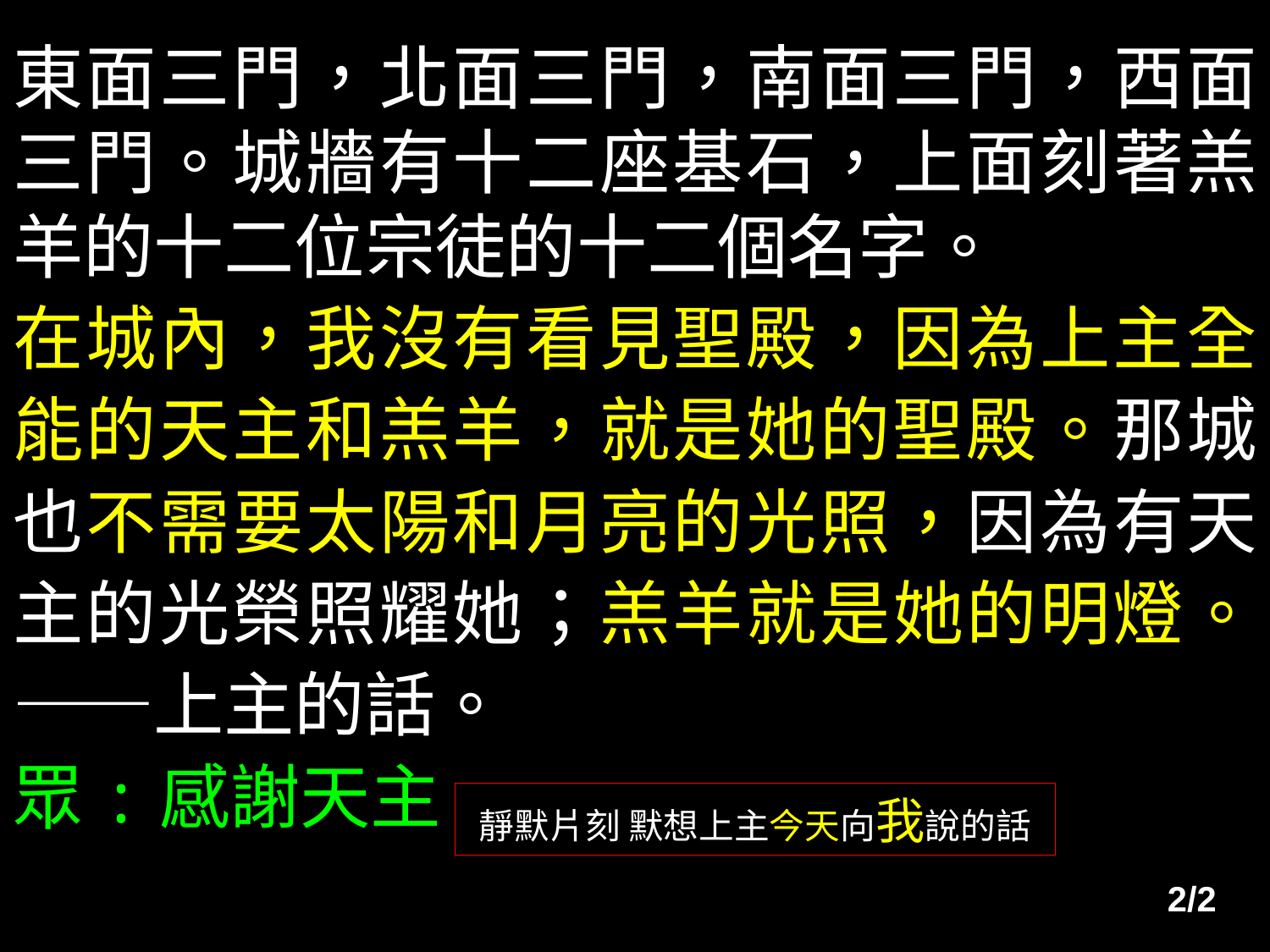

東面三門，北面三門，南面三門，西面三門。城牆有十二座基石，上面刻著羔羊的十二位宗徒的十二個名字。
在城內，我沒有看見聖殿，因為上主全能的天主和羔羊，就是她的聖殿。那城也不需要太陽和月亮的光照，因為有天主的光榮照耀她；羔羊就是她的明燈。——上主的話。
眾:感謝天主

靜默片刻 默想上主今天向我說的話
2/2